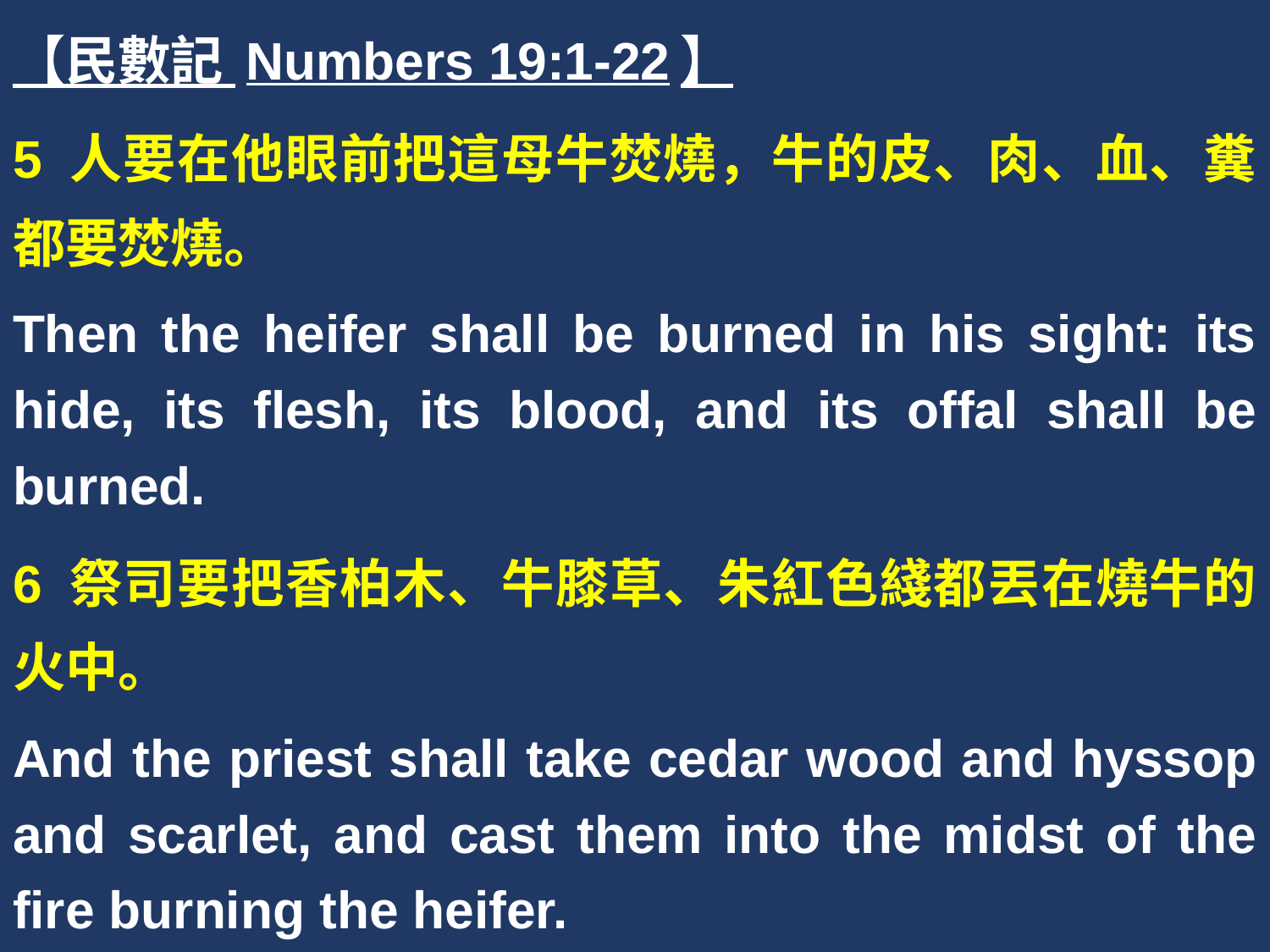

【民數記 Numbers 19:1-22】
5 人要在他眼前把這母牛焚燒，牛的皮、肉、血、糞都要焚燒。
Then the heifer shall be burned in his sight: its hide, its flesh, its blood, and its offal shall be burned.
6 祭司要把香柏木、牛膝草、朱紅色綫都丟在燒牛的火中。
And the priest shall take cedar wood and hyssop and scarlet, and cast them into the midst of the fire burning the heifer.